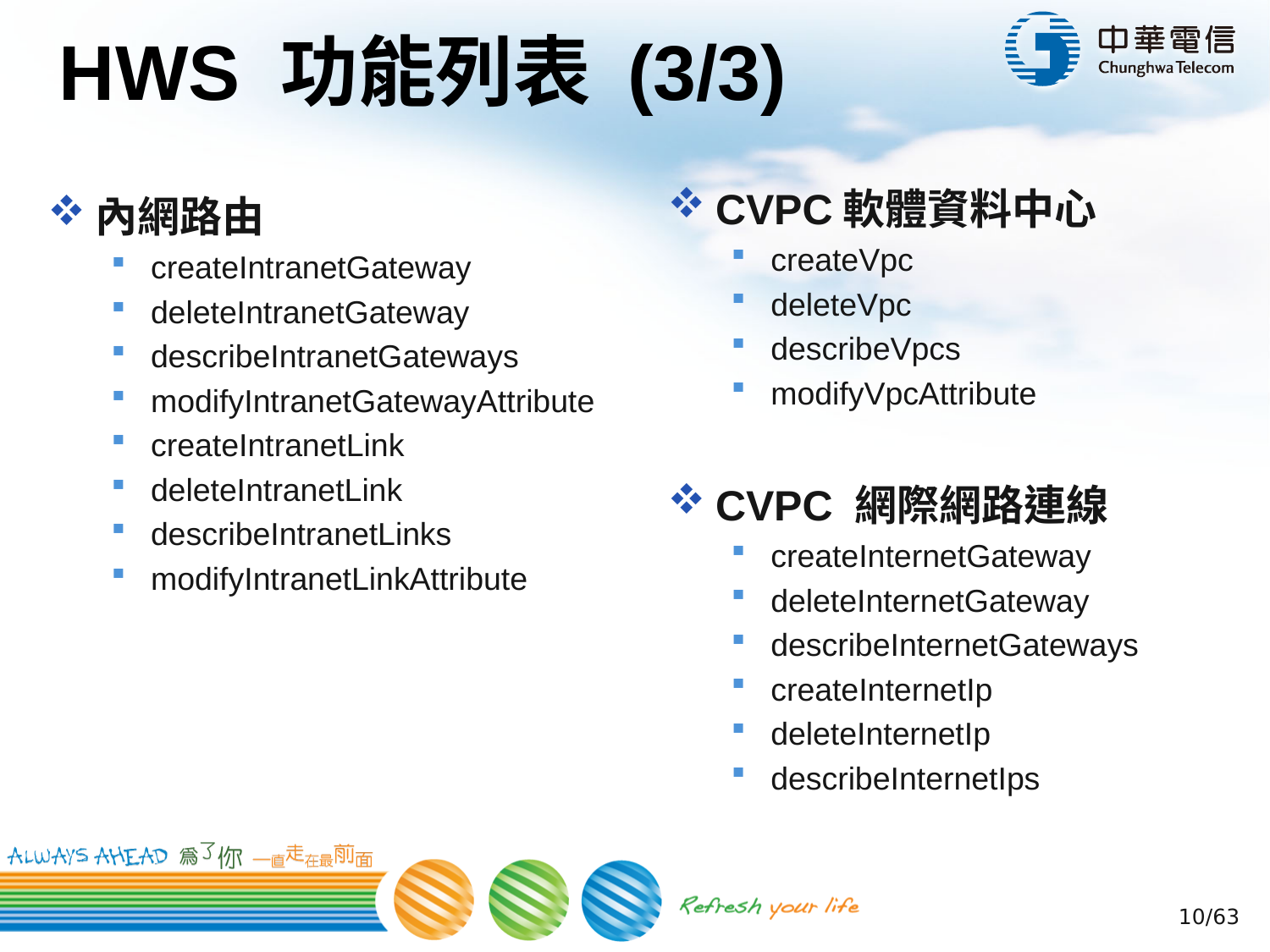

# HWS 功能列表 (3/3)
CVPC軟體資料中心
createVpc
deleteVpc
describeVpcs
modifyVpcAttribute

CVPC 網際網路連線
createInternetGateway
deleteInternetGateway
describeInternetGateways
createInternetIp
deleteInternetIp
describeInternetIps
內網路由
createIntranetGateway
deleteIntranetGateway
describeIntranetGateways
modifyIntranetGatewayAttribute
createIntranetLink
deleteIntranetLink
describeIntranetLinks
modifyIntranetLinkAttribute